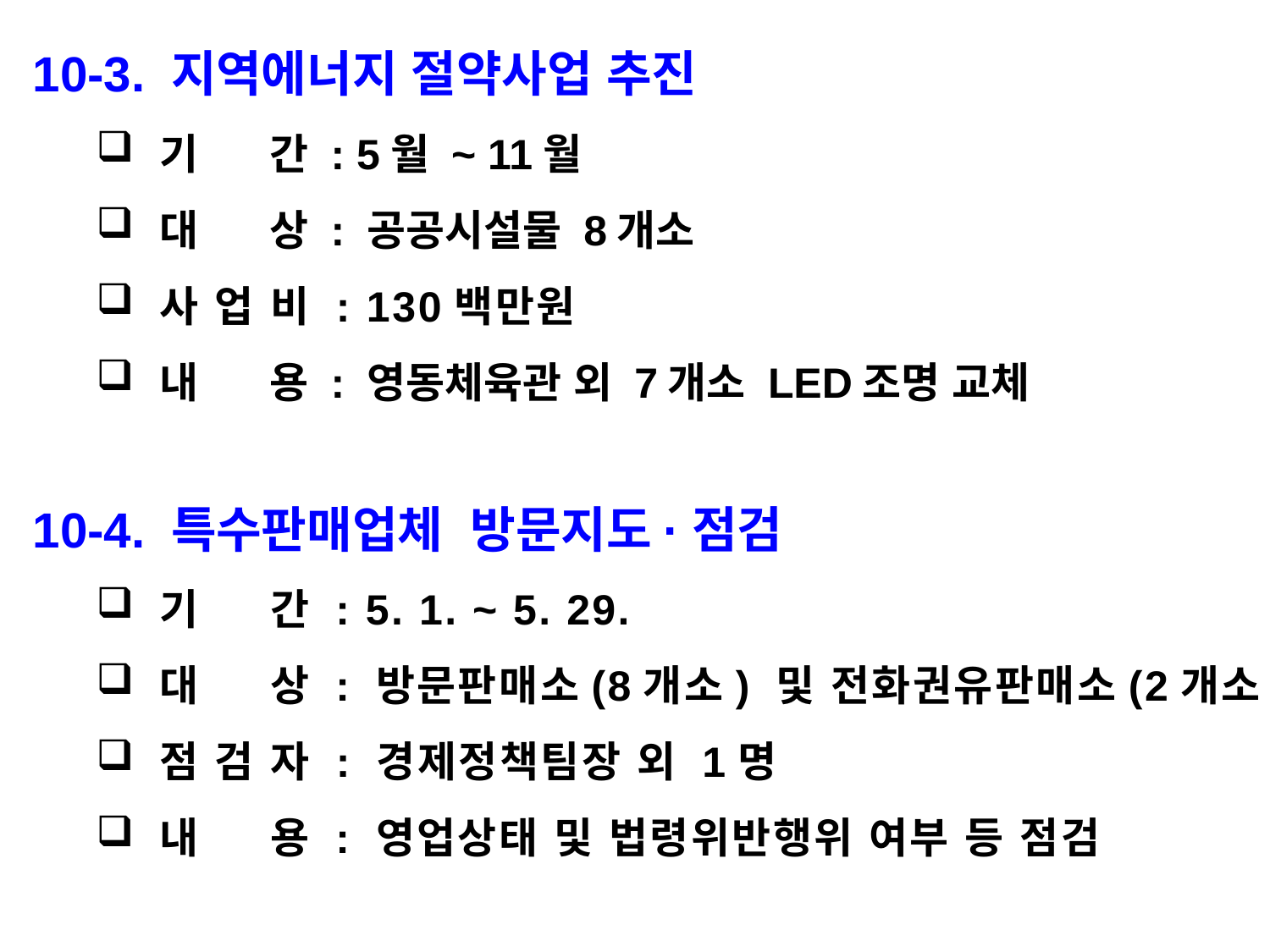

10-3. 지역에너지 절약사업 추진
기      간 : 5월 ~ 11월
대      상 : 공공시설물 8개소
사 업 비 : 130백만원
내      용 : 영동체육관 외 7개소 LED조명 교체

10-4. 특수판매업체  방문지도·점검
기     간 : 5. 1. ~ 5. 29.
대     상 : 방문판매소(8개소) 및 전화권유판매소(2개소)
점 검 자 : 경제정책팀장 외 1명
내     용 : 영업상태 및 법령위반행위 여부 등 점검